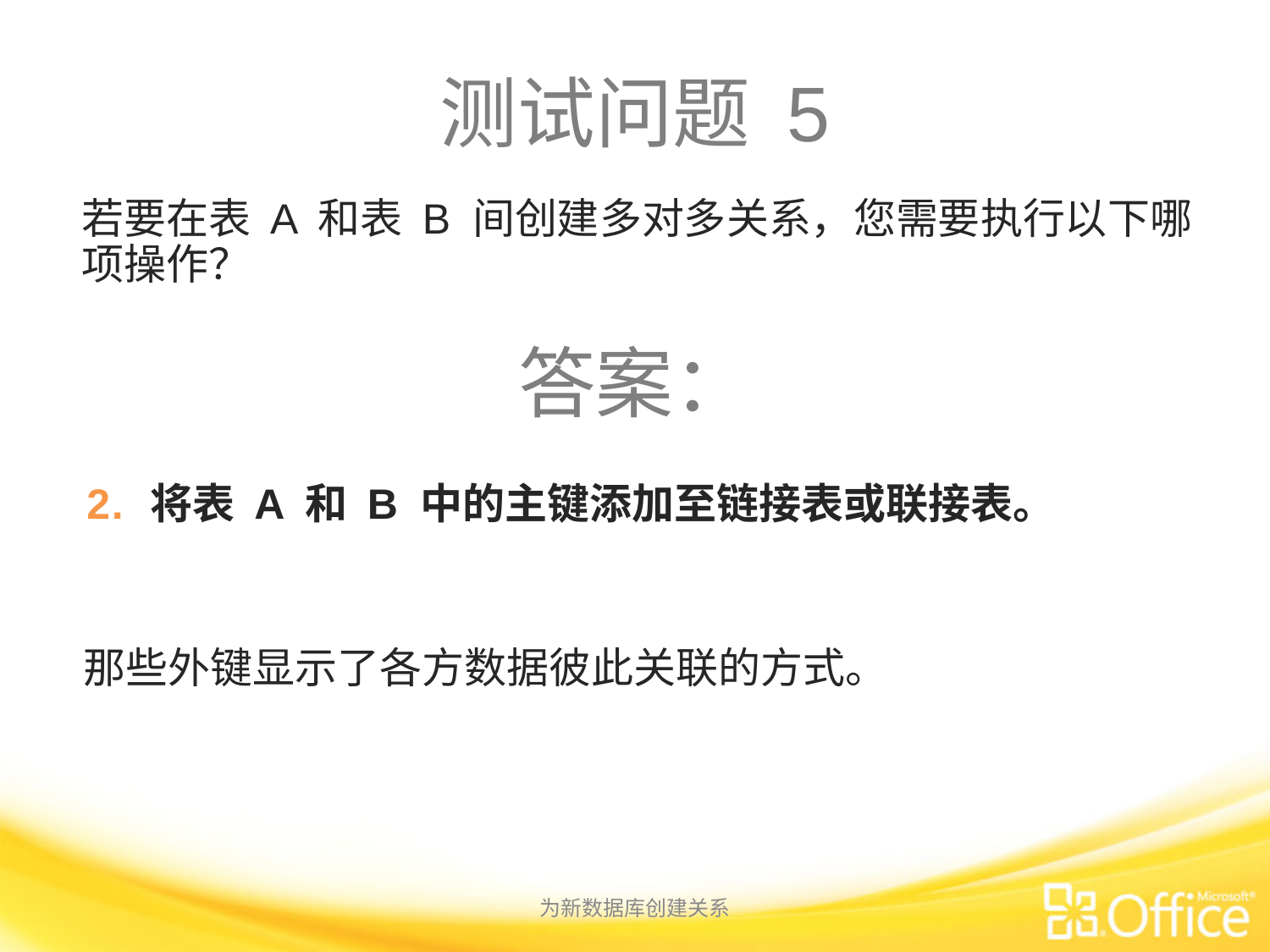

# 测试问题 5
若要在表 A 和表 B 间创建多对多关系，您需要执行以下哪项操作？
答案：
将表 A 和 B 中的主键添加至链接表或联接表。
那些外键显示了各方数据彼此关联的方式。
为新数据库创建关系